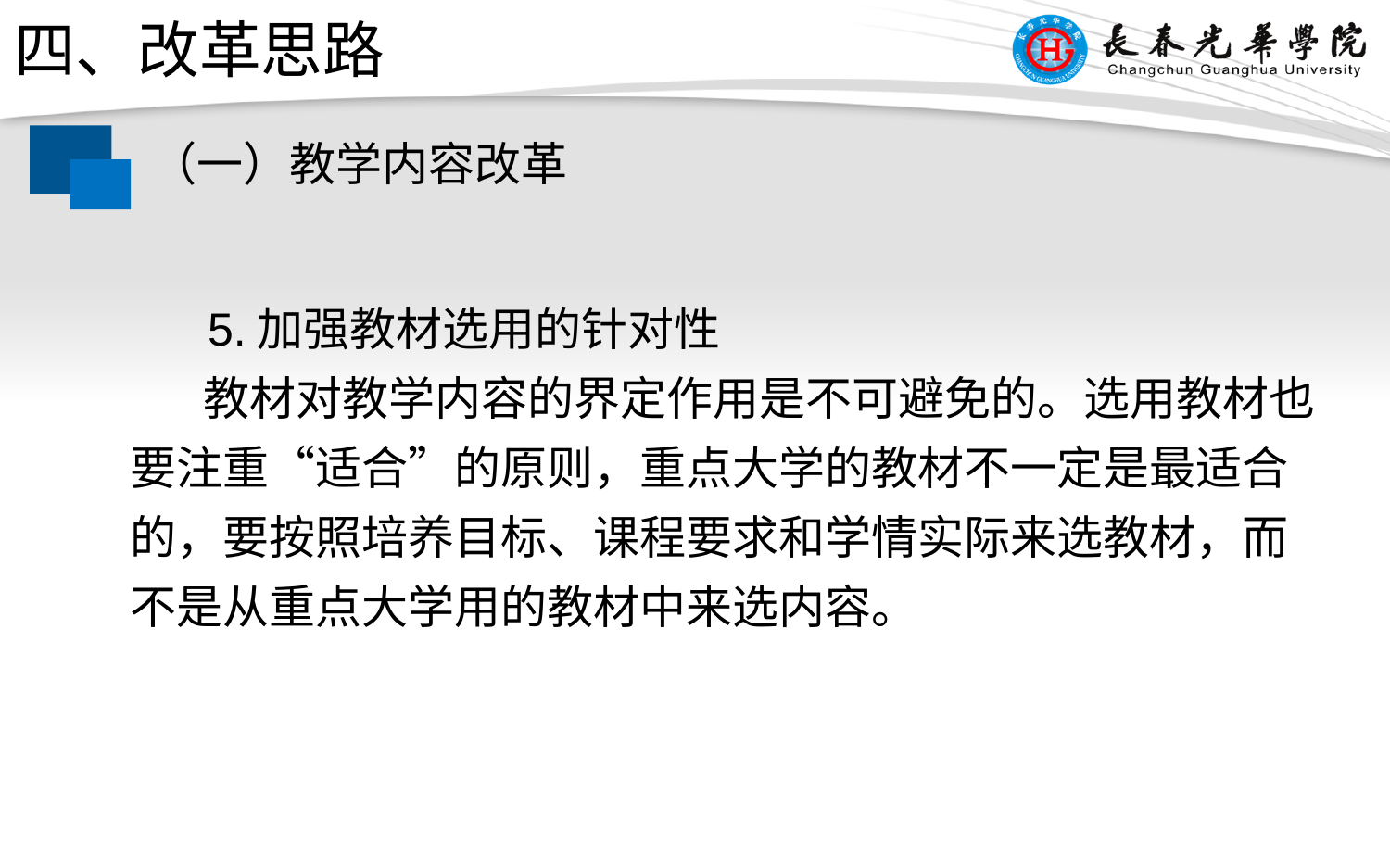

四、改革思路

（一）教学内容改革
      5.加强教材选用的针对性
      教材对教学内容的界定作用是不可避免的。选用教材也要注重“适合”的原则，重点大学的教材不一定是最适合的，要按照培养目标、课程要求和学情实际来选教材，而不是从重点大学用的教材中来选内容。